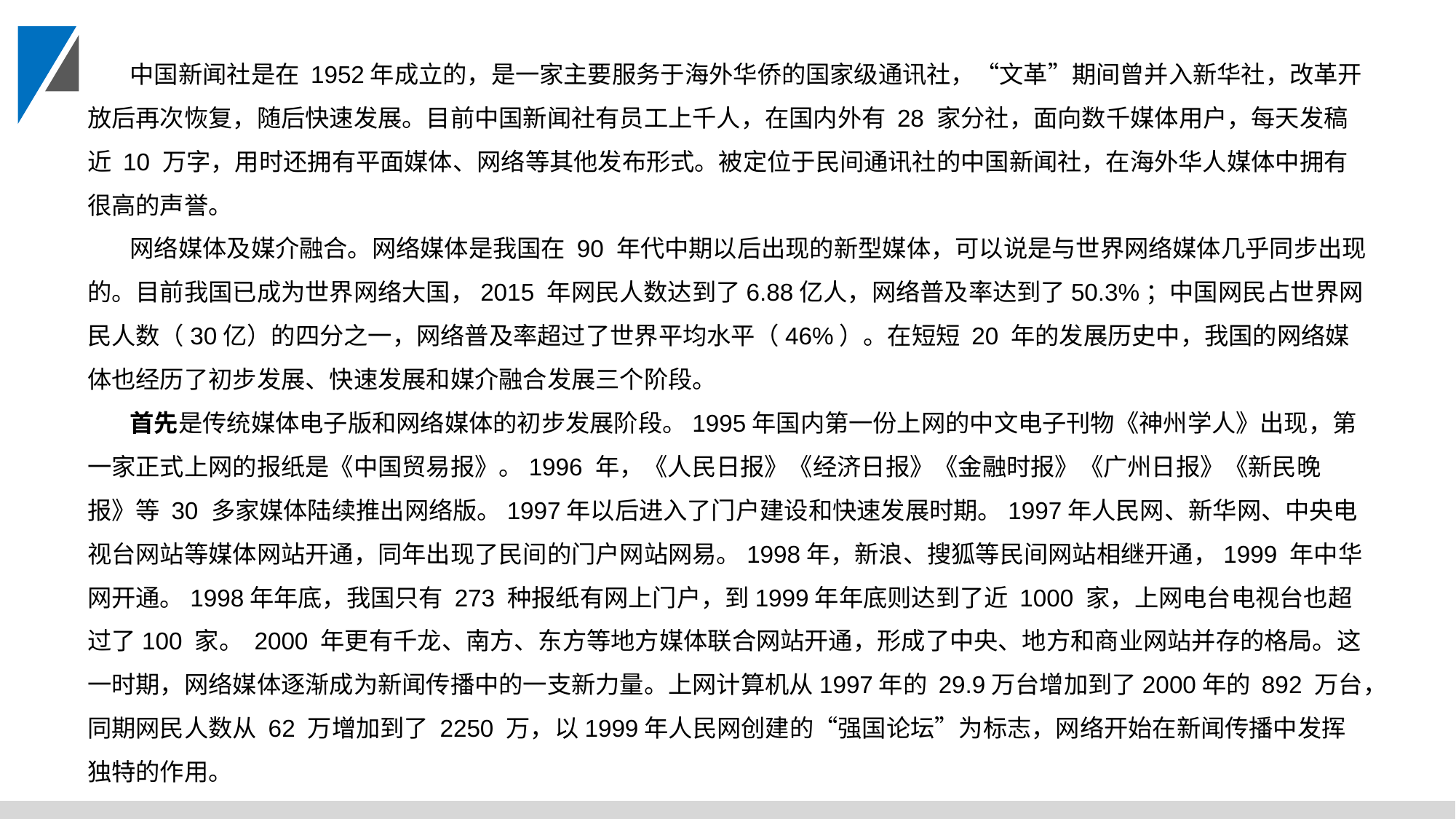

中国新闻社是在 1952年成立的，是一家主要服务于海外华侨的国家级通讯社，“文革”期间曾并入新华社，改革开放后再次恢复，随后快速发展。目前中国新闻社有员工上千人，在国内外有 28 家分社，面向数千媒体用户，每天发稿近 10 万字，用时还拥有平面媒体、网络等其他发布形式。被定位于民间通讯社的中国新闻社，在海外华人媒体中拥有很高的声誉。
网络媒体及媒介融合。网络媒体是我国在 90 年代中期以后出现的新型媒体，可以说是与世界网络媒体几乎同步出现的。目前我国已成为世界网络大国，2015 年网民人数达到了6.88亿人，网络普及率达到了50.3%；中国网民占世界网民人数（30亿）的四分之一，网络普及率超过了世界平均水平（46%）。在短短 20 年的发展历史中，我国的网络媒体也经历了初步发展、快速发展和媒介融合发展三个阶段。
首先是传统媒体电子版和网络媒体的初步发展阶段。1995年国内第一份上网的中文电子刊物《神州学人》出现，第一家正式上网的报纸是《中国贸易报》。1996 年，《人民日报》《经济日报》《金融时报》《广州日报》《新民晚报》等 30 多家媒体陆续推出网络版。1997年以后进入了门户建设和快速发展时期。1997年人民网、新华网、中央电视台网站等媒体网站开通，同年出现了民间的门户网站网易。1998年，新浪、搜狐等民间网站相继开通，1999 年中华网开通。1998年年底，我国只有 273 种报纸有网上门户，到1999年年底则达到了近 1000 家，上网电台电视台也超过了100 家。 2000 年更有千龙、南方、东方等地方媒体联合网站开通，形成了中央、地方和商业网站并存的格局。这一时期，网络媒体逐渐成为新闻传播中的一支新力量。上网计算机从1997年的 29.9万台增加到了2000年的 892 万台，同期网民人数从 62 万增加到了 2250 万，以1999年人民网创建的“强国论坛”为标志，网络开始在新闻传播中发挥独特的作用。